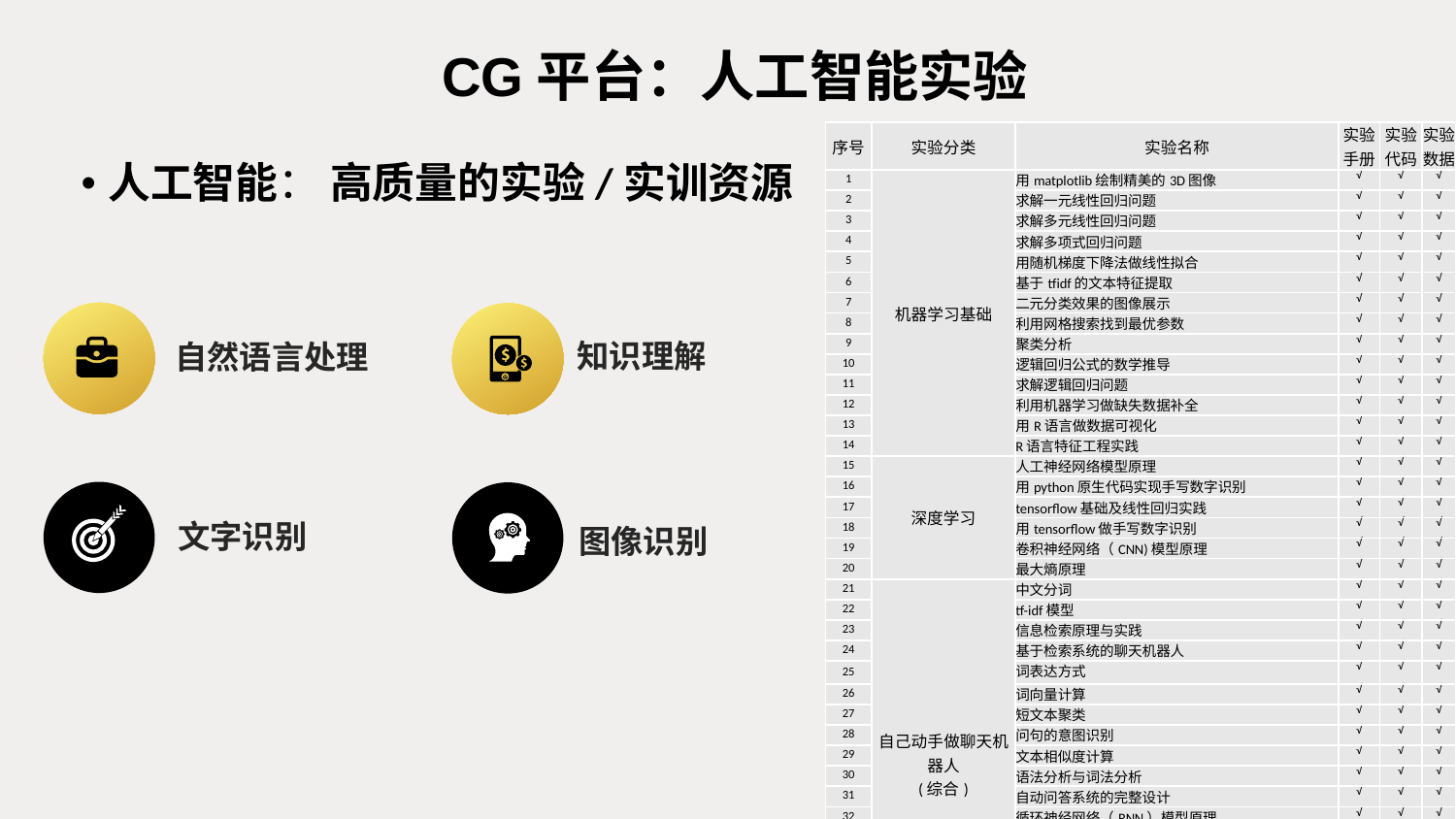

CG平台：人工智能实验
| 序号 | 实验分类 | 实验名称 | 实验手册 | 实验代码 | 实验数据 |
| --- | --- | --- | --- | --- | --- |
| 1 | 机器学习基础 | 用matplotlib绘制精美的3D图像 | √ | √ | √ |
| 2 |  | 求解一元线性回归问题 | √ | √ | √ |
| 3 |  | 求解多元线性回归问题 | √ | √ | √ |
| 4 |  | 求解多项式回归问题 | √ | √ | √ |
| 5 |  | 用随机梯度下降法做线性拟合 | √ | √ | √ |
| 6 |  | 基于tfidf的文本特征提取 | √ | √ | √ |
| 7 |  | 二元分类效果的图像展示 | √ | √ | √ |
| 8 |  | 利用网格搜索找到最优参数 | √ | √ | √ |
| 9 |  | 聚类分析 | √ | √ | √ |
| 10 |  | 逻辑回归公式的数学推导 | √ | √ | √ |
| 11 |  | 求解逻辑回归问题 | √ | √ | √ |
| 12 |  | 利用机器学习做缺失数据补全 | √ | √ | √ |
| 13 |  | 用R语言做数据可视化 | √ | √ | √ |
| 14 |  | R语言特征工程实践 | √ | √ | √ |
| 15 | 深度学习 | 人工神经网络模型原理 | √ | √ | √ |
| 16 |  | 用python原生代码实现手写数字识别 | √ | √ | √ |
| 17 |  | tensorflow基础及线性回归实践 | √ | √ | √ |
| 18 |  | 用tensorflow做手写数字识别 | √ | √ | √ |
| 19 |  | 卷积神经网络（CNN)模型原理 | √ | √ | √ |
| 20 |  | 最大熵原理 | √ | √ | √ |
| 21 | 自己动手做聊天机器人 (综合) | 中文分词 | √ | √ | √ |
| 22 |  | tf-idf模型 | √ | √ | √ |
| 23 |  | 信息检索原理与实践 | √ | √ | √ |
| 24 |  | 基于检索系统的聊天机器人 | √ | √ | √ |
| 25 |  | 词表达方式 | √ | √ | √ |
| 26 |  | 词向量计算 | √ | √ | √ |
| 27 |  | 短文本聚类 | √ | √ | √ |
| 28 |  | 问句的意图识别 | √ | √ | √ |
| 29 |  | 文本相似度计算 | √ | √ | √ |
| 30 |  | 语法分析与词法分析 | √ | √ | √ |
| 31 |  | 自动问答系统的完整设计 | √ | √ | √ |
| 32 |  | 循环神经网络（RNN）模型原理 | √ | √ | √ |
| 33 |  | LSTM模型原理与实践 | √ | √ | √ |
| 34 |  | seq2seq模型原理与实践 | √ | √ | √ |
| 35 |  | 基于seq2seq实现聊天机器人 | √ | √ | √ |
| 36 |  | 聊天机器人系统搭建 | √ | √ | √ |
| 37 |  | 自动抓取网页获取字幕语料 | √ | √ | √ |
| 38 |  | 抓取微信群聊天语料 | √ | √ | √ |
人工智能： 高质量的实验/实训资源

知识理解
自然语言处理

文字识别

图像识别